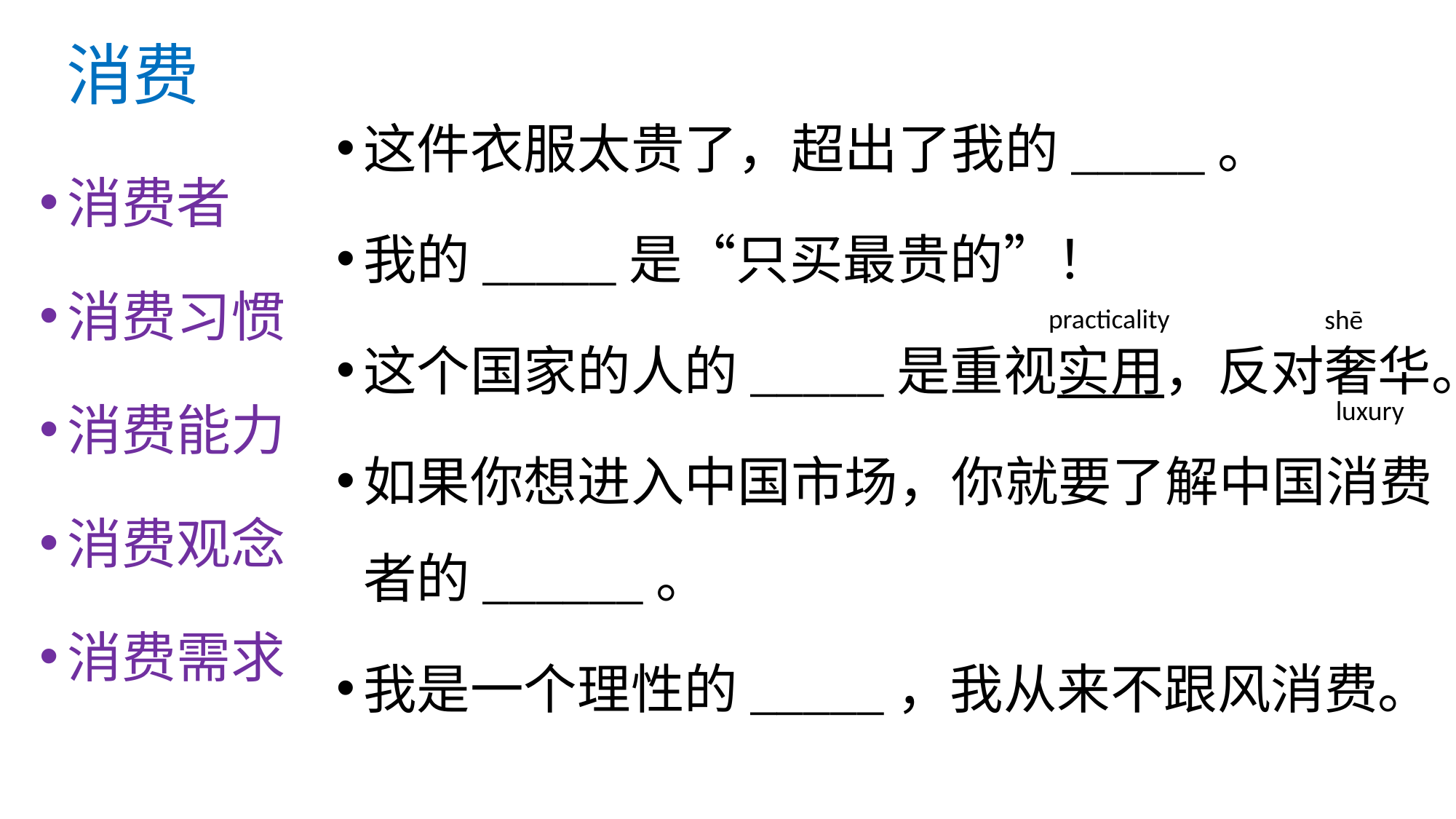

# 消费
这件衣服太贵了，超出了我的_____。
我的_____是“只买最贵的”！
这个国家的人的_____是重视实用，反对奢华。
如果你想进入中国市场，你就要了解中国消费者的______。
我是一个理性的_____，我从来不跟风消费。
消费者
消费习惯
消费能力
消费观念
消费需求
practicality
shē
luxury